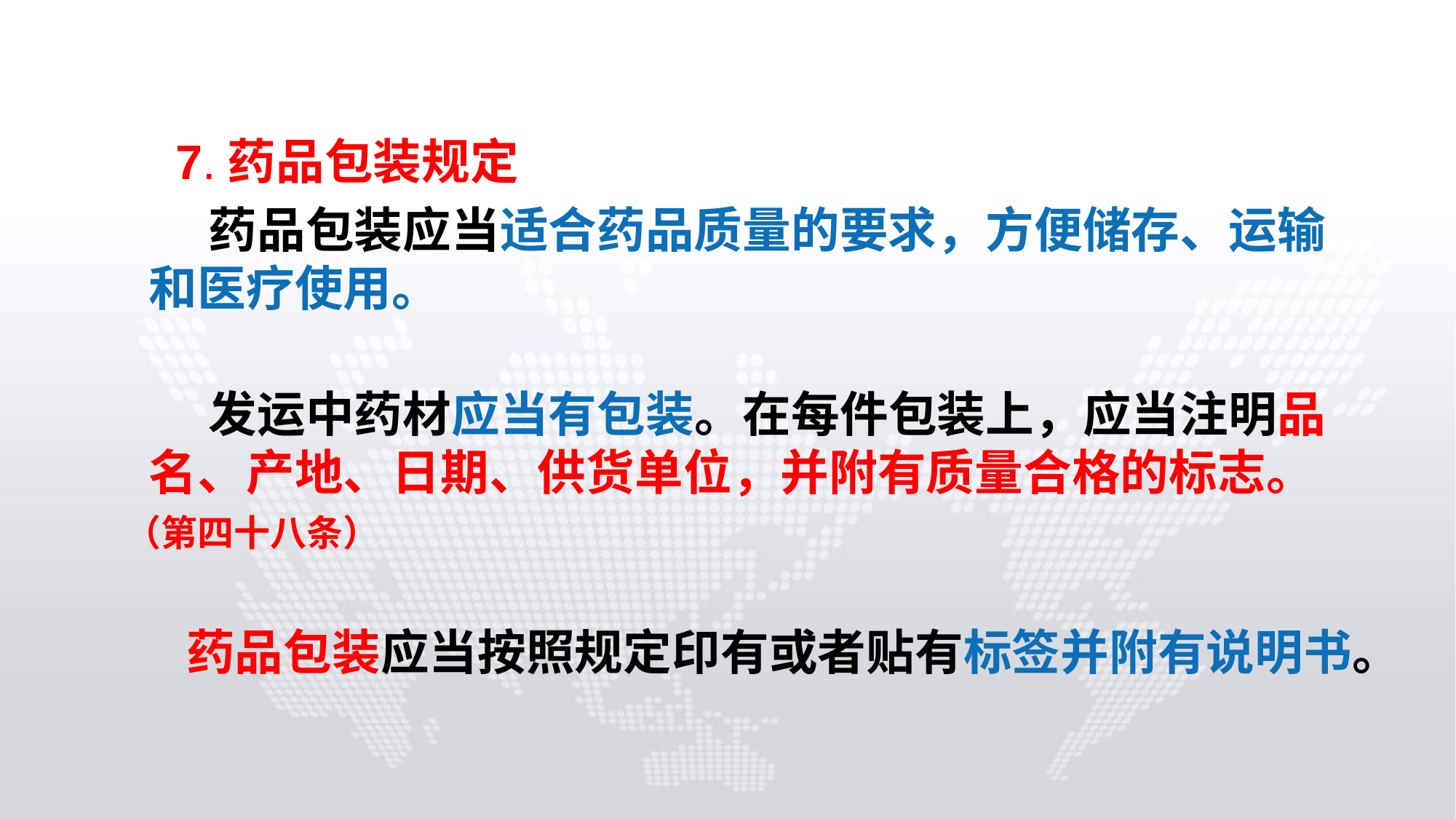

#
     7.药品包装规定
        药品包装应当适合药品质量的要求，方便储存、运输和医疗使用。
        发运中药材应当有包装。在每件包装上，应当注明品名、产地、日期、供货单位，并附有质量合格的标志。
 （第四十八条）
      药品包装应当按照规定印有或者贴有标签并附有说明书。